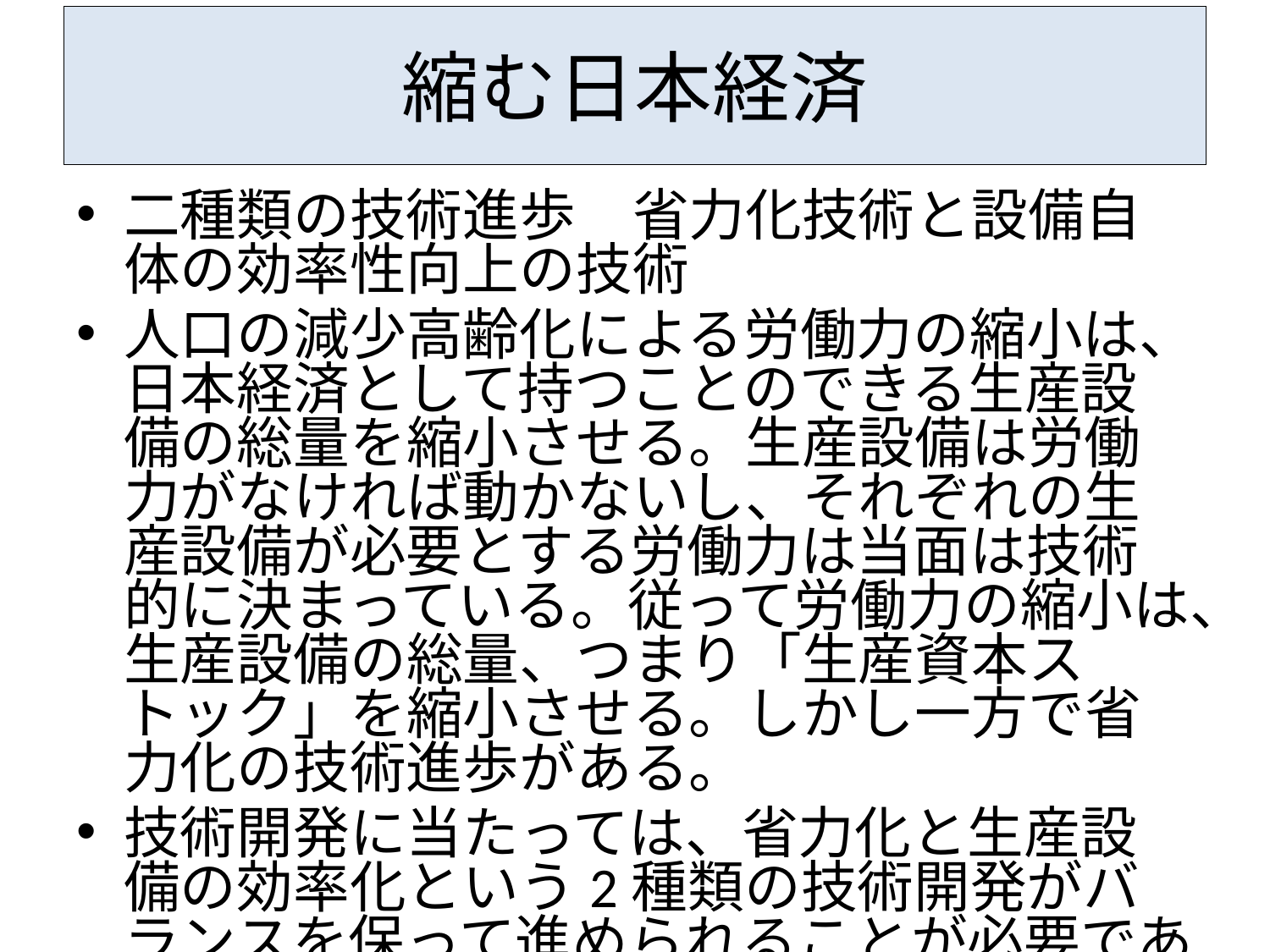

# 縮む日本経済
二種類の技術進歩　省力化技術と設備自体の効率性向上の技術
人口の減少高齢化による労働力の縮小は、日本経済として持つことのできる生産設備の総量を縮小させる。生産設備は労働力がなければ動かないし、それぞれの生産設備が必要とする労働力は当面は技術的に決まっている。従って労働力の縮小は、生産設備の総量、つまり「生産資本ストック」を縮小させる。しかし一方で省力化の技術進歩がある。
技術開発に当たっては、省力化と生産設備の効率化という2種類の技術開発がバランスを保って進められることが必要である。